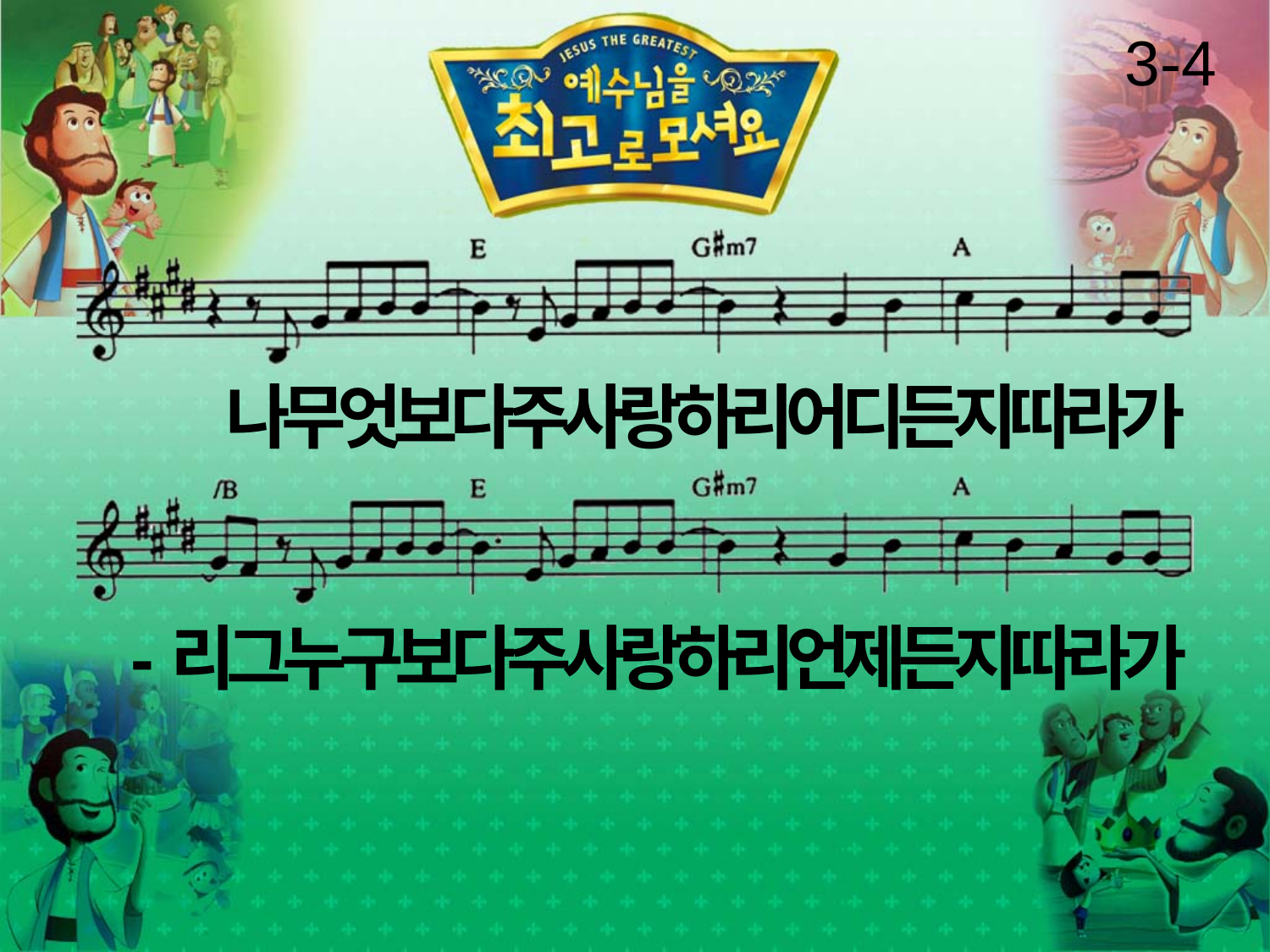

3-4
나무엇보다주사랑하리어디든지따라가
-리그누구보다주사랑하리언제든지따라가